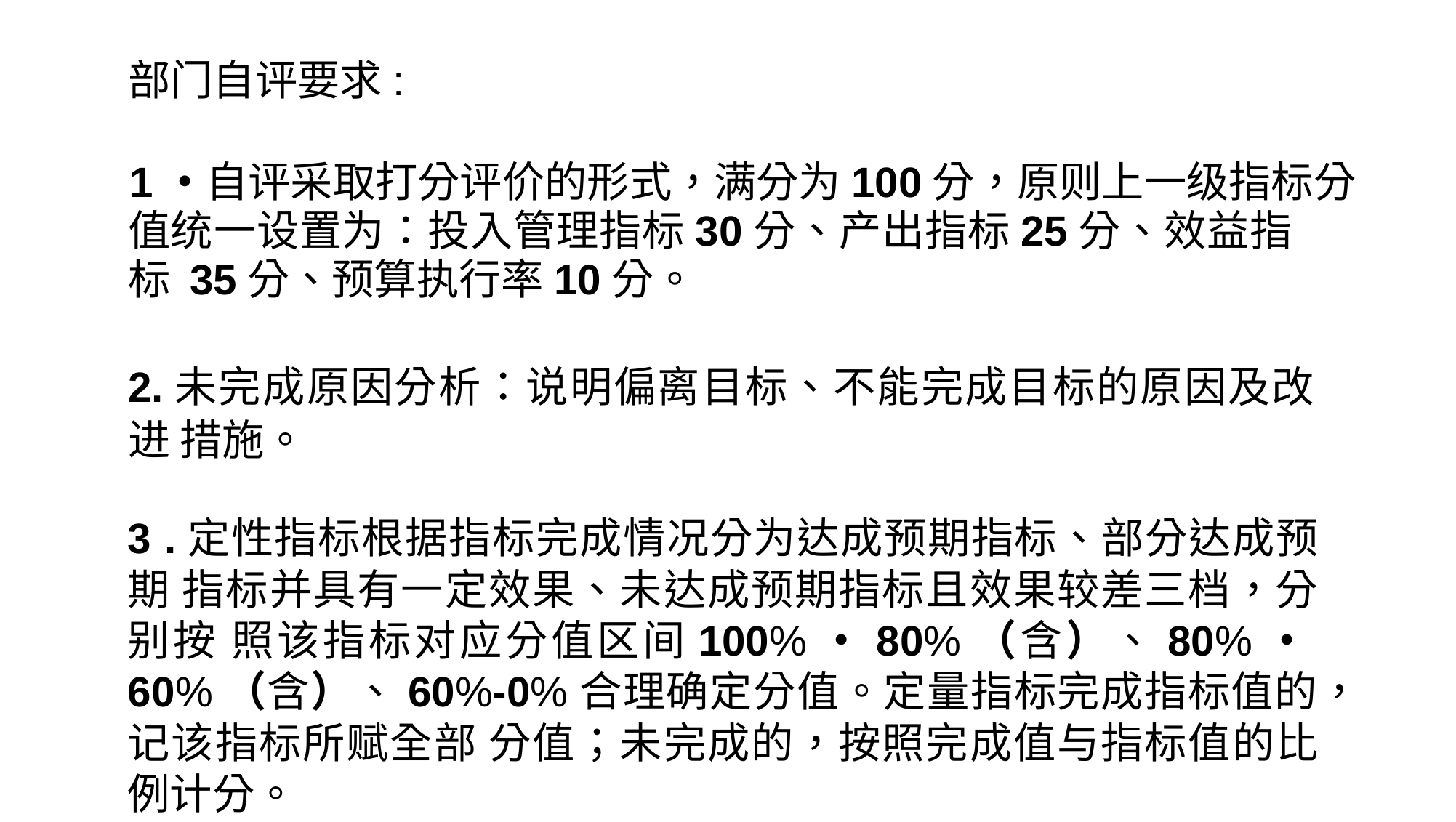

部门自评要求:
1・自评采取打分评价的形式，满分为100分，原则上一级指标分
值统一设置为：投入管理指标30分、产出指标25分、效益指标 35分、预算执行率10分。
2.未完成原因分析：说明偏离目标、不能完成目标的原因及改进 措施。
3 .定性指标根据指标完成情况分为达成预期指标、部分达成预期 指标并具有一定效果、未达成预期指标且效果较差三档，分别按 照该指标对应分值区间100%・80%（含）、80%・60%（含）、60%-0%合理确定分值。定量指标完成指标值的，记该指标所赋全部 分值；未完成的，按照完成值与指标值的比例计分。